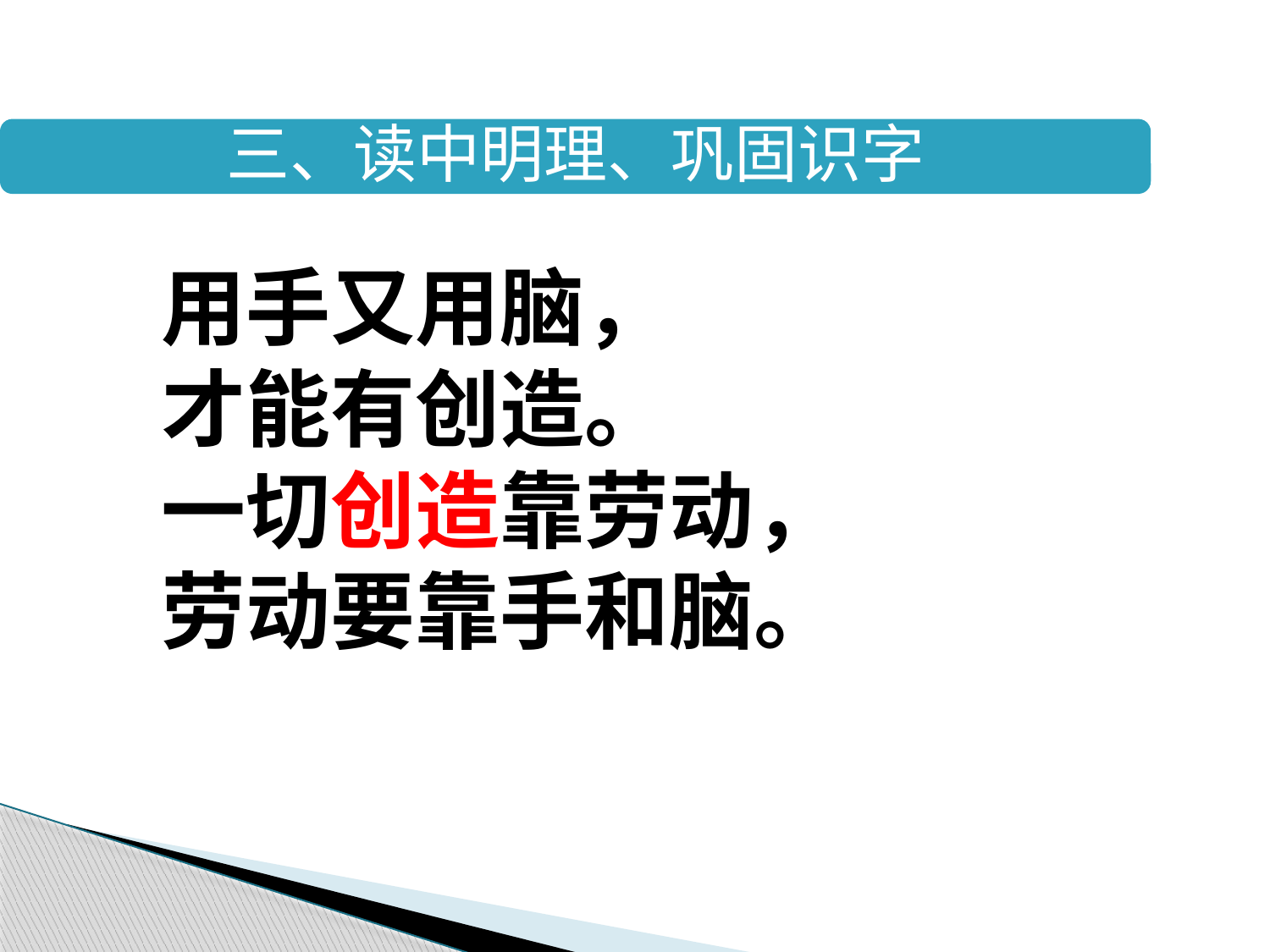

三、读中明理、巩固识字
用手又用脑，
才能有创造。
一切创造靠劳动，
劳动要靠手和脑。